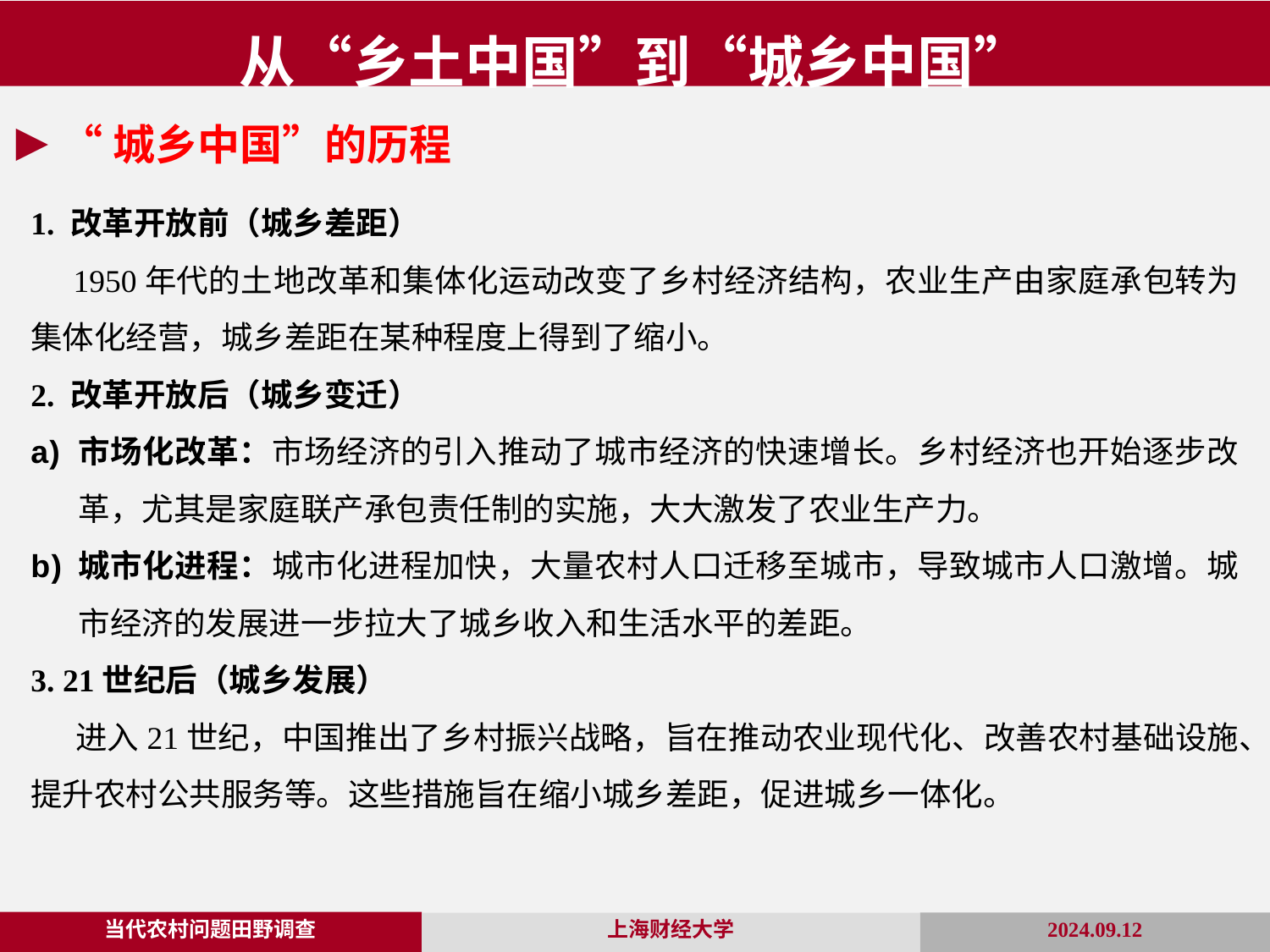

从“乡土中国”到“城乡中国”
“城乡中国”的历程
1. 改革开放前（城乡差距）
     1950年代的土地改革和集体化运动改变了乡村经济结构，农业生产由家庭承包转为集体化经营，城乡差距在某种程度上得到了缩小。
2. 改革开放后（城乡变迁）
市场化改革：市场经济的引入推动了城市经济的快速增长。乡村经济也开始逐步改革，尤其是家庭联产承包责任制的实施，大大激发了农业生产力。
城市化进程：城市化进程加快，大量农村人口迁移至城市，导致城市人口激增。城市经济的发展进一步拉大了城乡收入和生活水平的差距。
3. 21世纪后（城乡发展）
     进入21世纪，中国推出了乡村振兴战略，旨在推动农业现代化、改善农村基础设施、提升农村公共服务等。这些措施旨在缩小城乡差距，促进城乡一体化。
当代农村问题田野调查
2024.09.12
上海财经大学